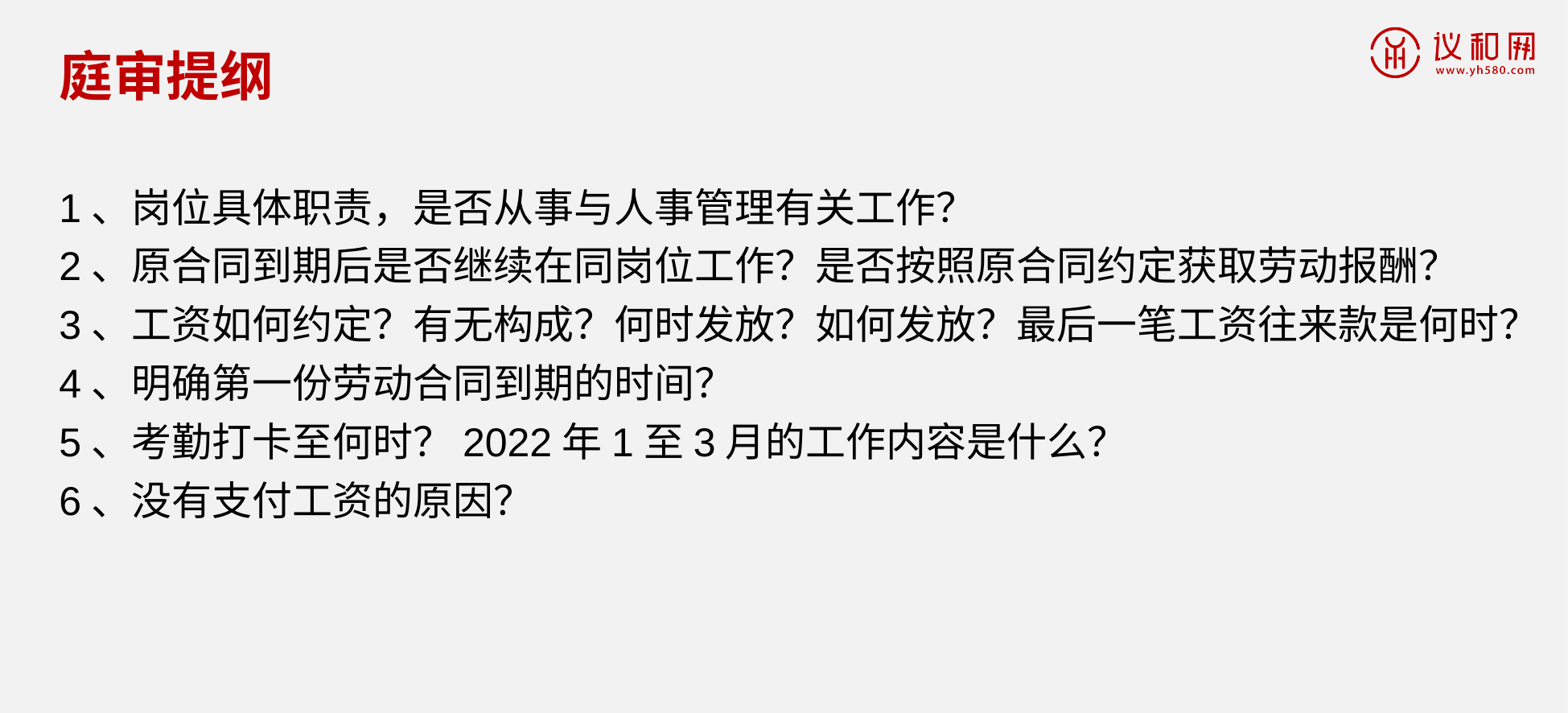

庭审提纲

1、岗位具体职责，是否从事与人事管理有关工作？
2、原合同到期后是否继续在同岗位工作？是否按照原合同约定获取劳动报酬？
3、工资如何约定？有无构成？何时发放？如何发放？最后一笔工资往来款是何时？
4、明确第一份劳动合同到期的时间？
5、考勤打卡至何时？2022年1至3月的工作内容是什么？
6、没有支付工资的原因？